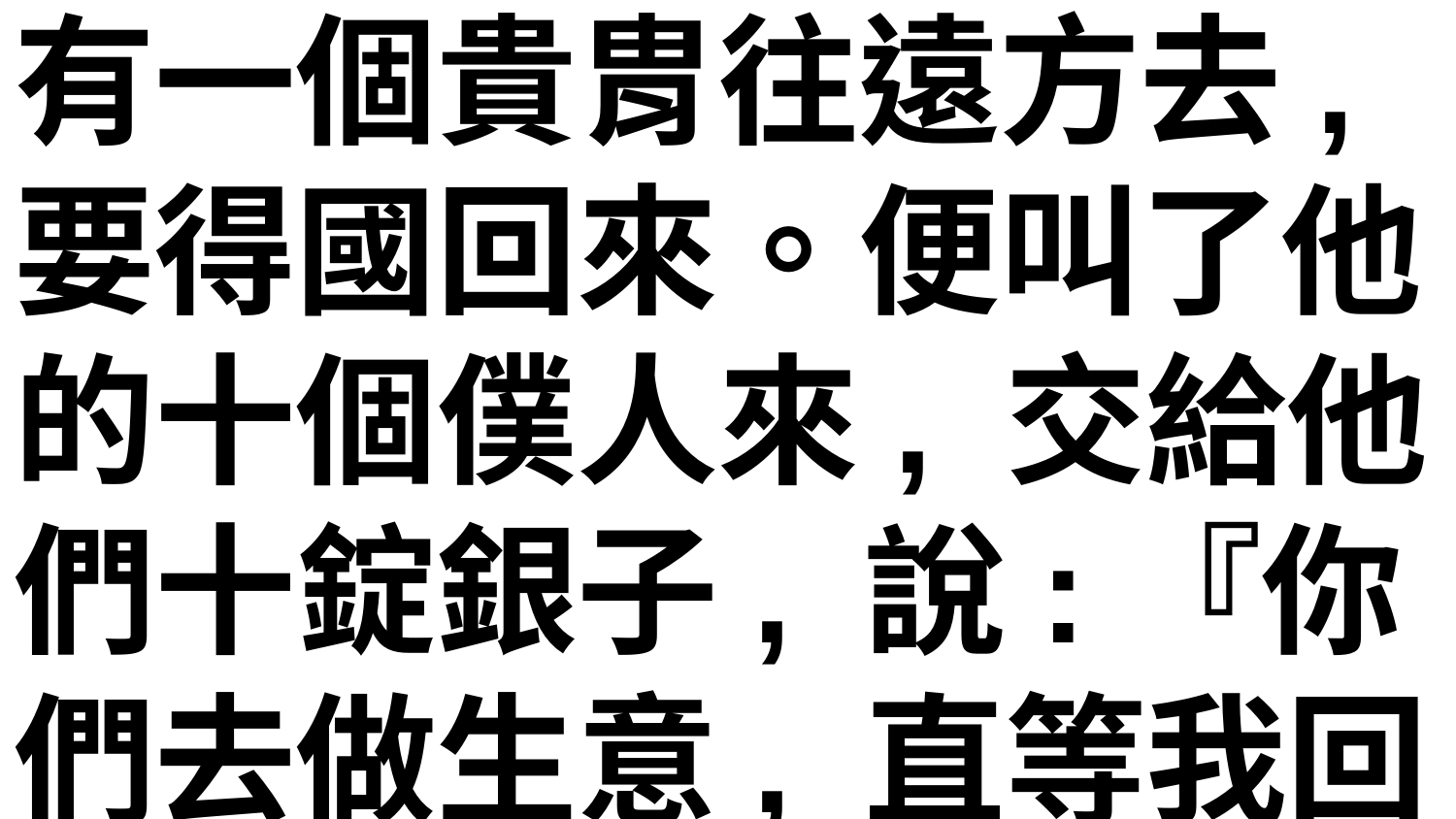

有一個貴胄往遠方去,要得國回來。便叫了他的十個僕人來, 交給他們十錠銀子, 說:『你們去做生意, 直等我回來。』